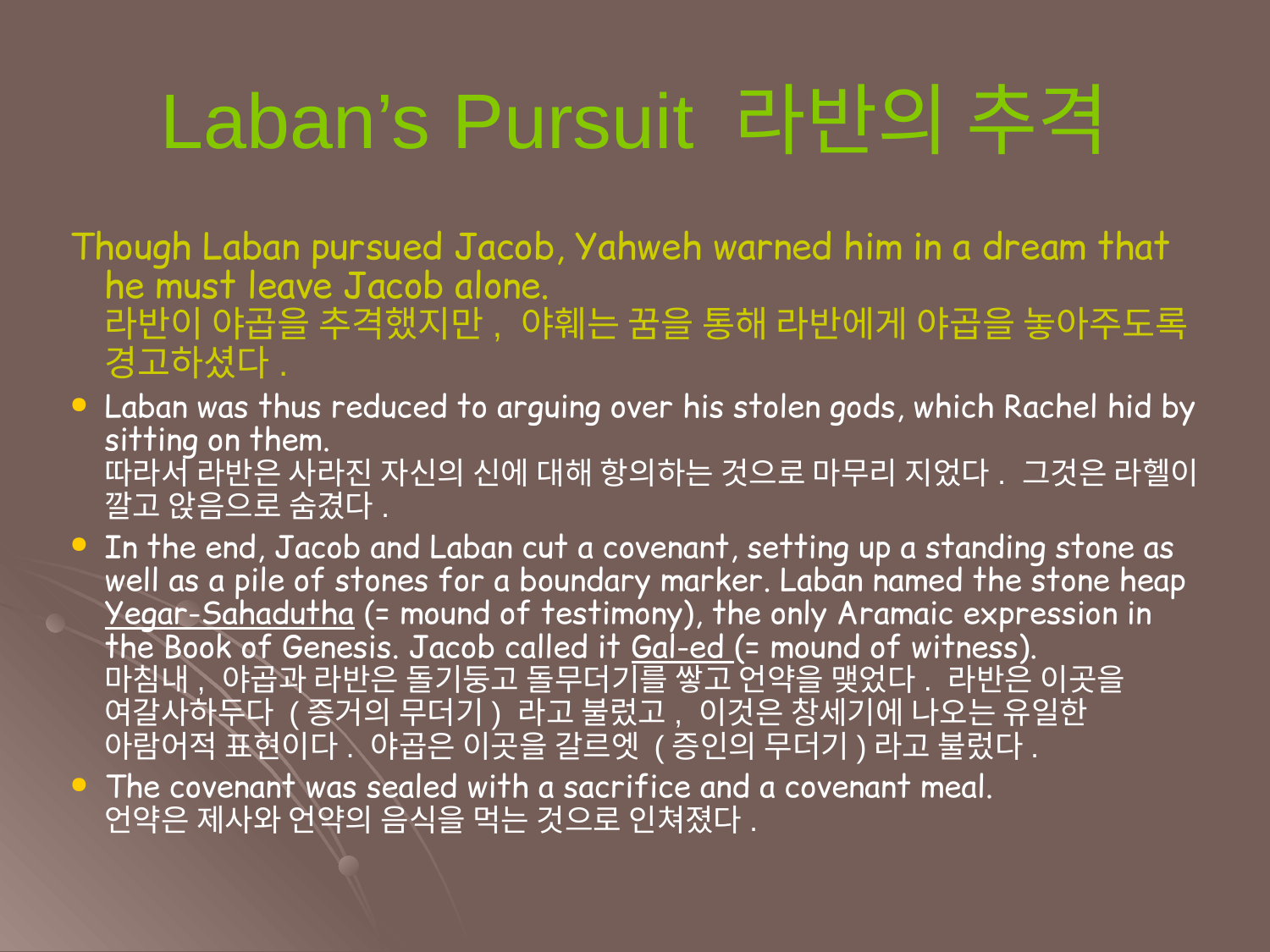

Laban’s Pursuit 라반의 추격
Though Laban pursued Jacob, Yahweh warned him in a dream that he must leave Jacob alone.
라반이 야곱을 추격했지만, 야훼는 꿈을 통해 라반에게 야곱을 놓아주도록 경고하셨다.
Laban was thus reduced to arguing over his stolen gods, which Rachel hid by sitting on them.
따라서 라반은 사라진 자신의 신에 대해 항의하는 것으로 마무리 지었다. 그것은 라헬이 깔고 앉음으로 숨겼다.
In the end, Jacob and Laban cut a covenant, setting up a standing stone as well as a pile of stones for a boundary marker. Laban named the stone heap Yegar-Sahadutha (= mound of testimony), the only Aramaic expression in the Book of Genesis. Jacob called it Gal-ed (= mound of witness).
마침내, 야곱과 라반은 돌기둥고 돌무더기를 쌓고 언약을 맺었다. 라반은 이곳을 여갈사하두다 (증거의 무더기) 라고 불렀고, 이것은 창세기에 나오는 유일한 아람어적 표현이다. 야곱은 이곳을 갈르엣 (증인의 무더기)라고 불렀다.
The covenant was sealed with a sacrifice and a covenant meal.
언약은 제사와 언약의 음식을 먹는 것으로 인쳐졌다.